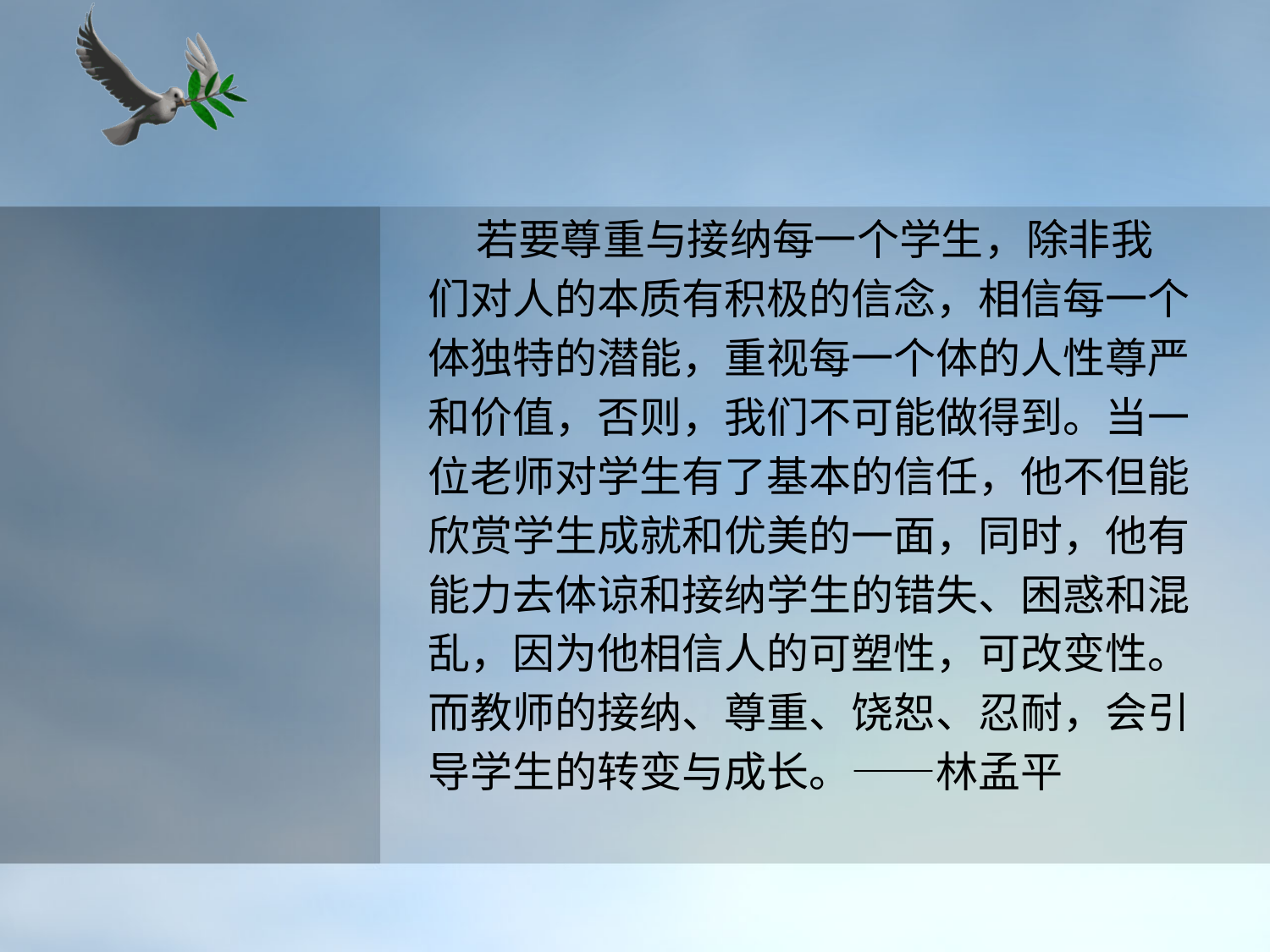

#
    若要尊重与接纳每一个学生，除非我
们对人的本质有积极的信念，相信每一个
体独特的潜能，重视每一个体的人性尊严
和价值，否则，我们不可能做得到。当一
位老师对学生有了基本的信任，他不但能
欣赏学生成就和优美的一面，同时，他有
能力去体谅和接纳学生的错失、困惑和混
乱，因为他相信人的可塑性，可改变性。
而教师的接纳、尊重、饶恕、忍耐，会引
导学生的转变与成长。——林孟平